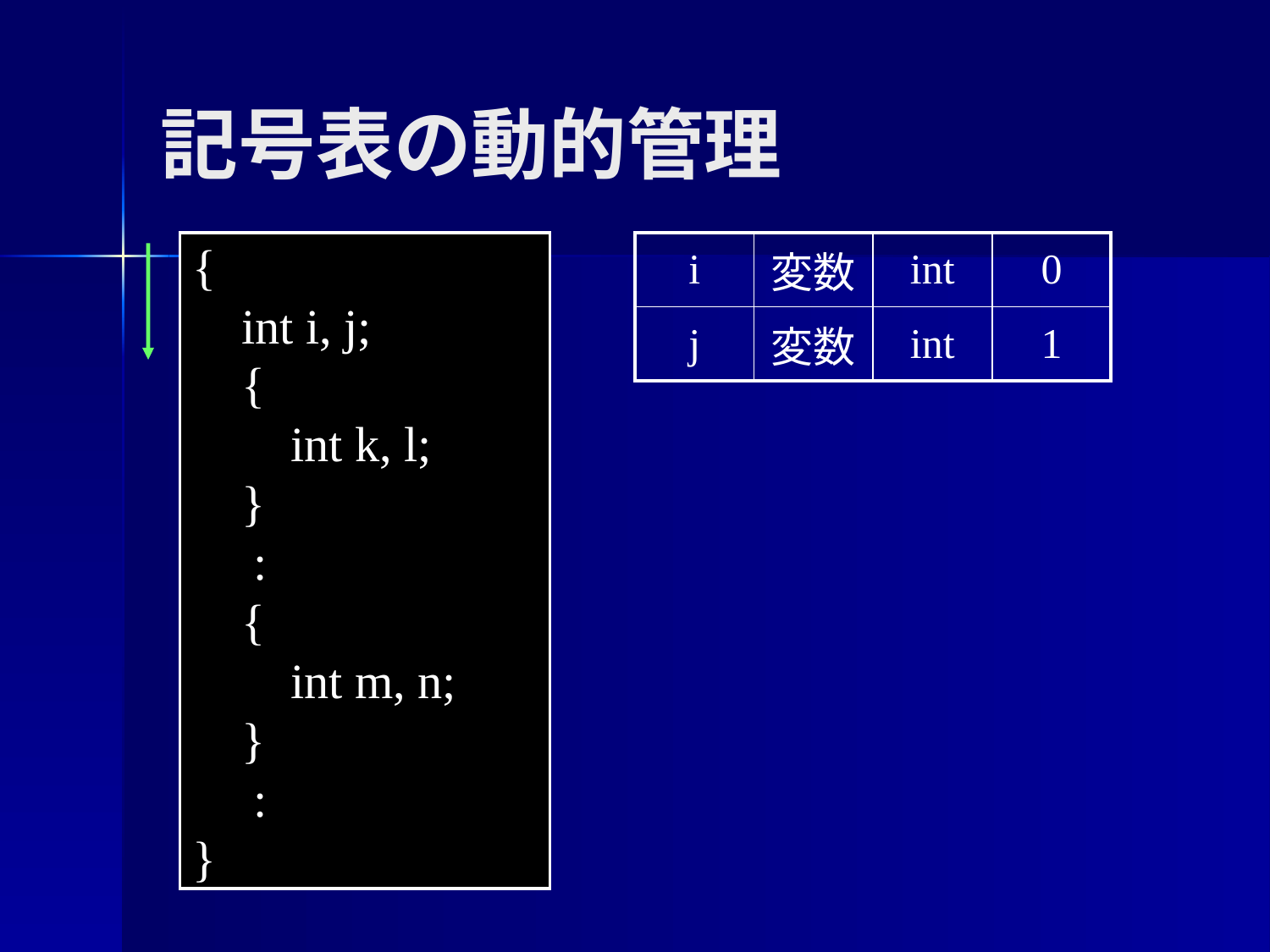

記号表の動的管理
{
    int i, j;
    {
        int k, l;
    }
     :
    {
        int m, n;
    }
     :
}
| i | 変数 | int | 0 |
| --- | --- | --- | --- |
| j | 変数 | int | 1 |